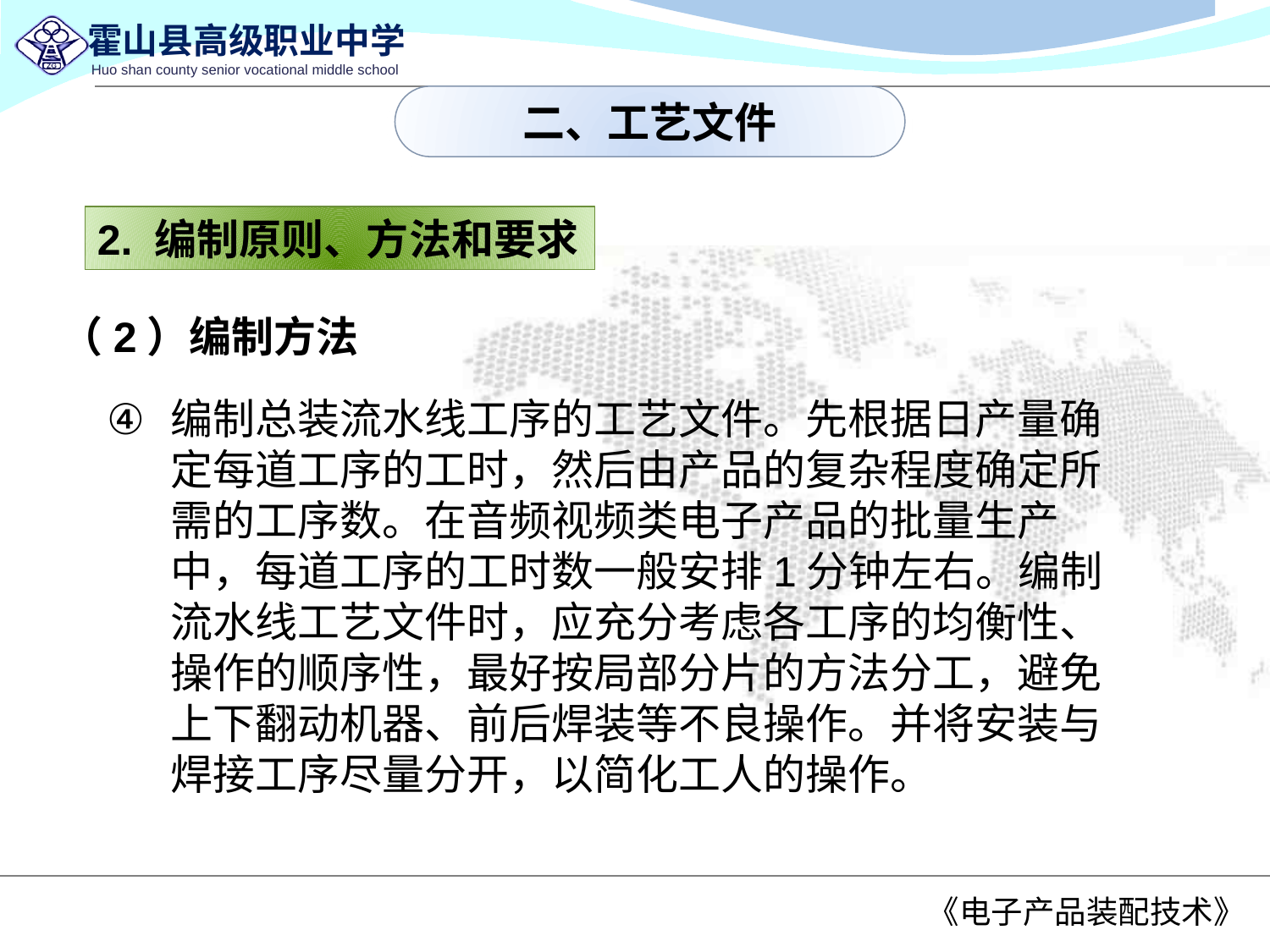

二、工艺文件
2. 编制原则、方法和要求
（2）编制方法
编制总装流水线工序的工艺文件。先根据日产量确定每道工序的工时，然后由产品的复杂程度确定所需的工序数。在音频视频类电子产品的批量生产中，每道工序的工时数一般安排1分钟左右。编制流水线工艺文件时，应充分考虑各工序的均衡性、操作的顺序性，最好按局部分片的方法分工，避免上下翻动机器、前后焊装等不良操作。并将安装与焊接工序尽量分开，以简化工人的操作。